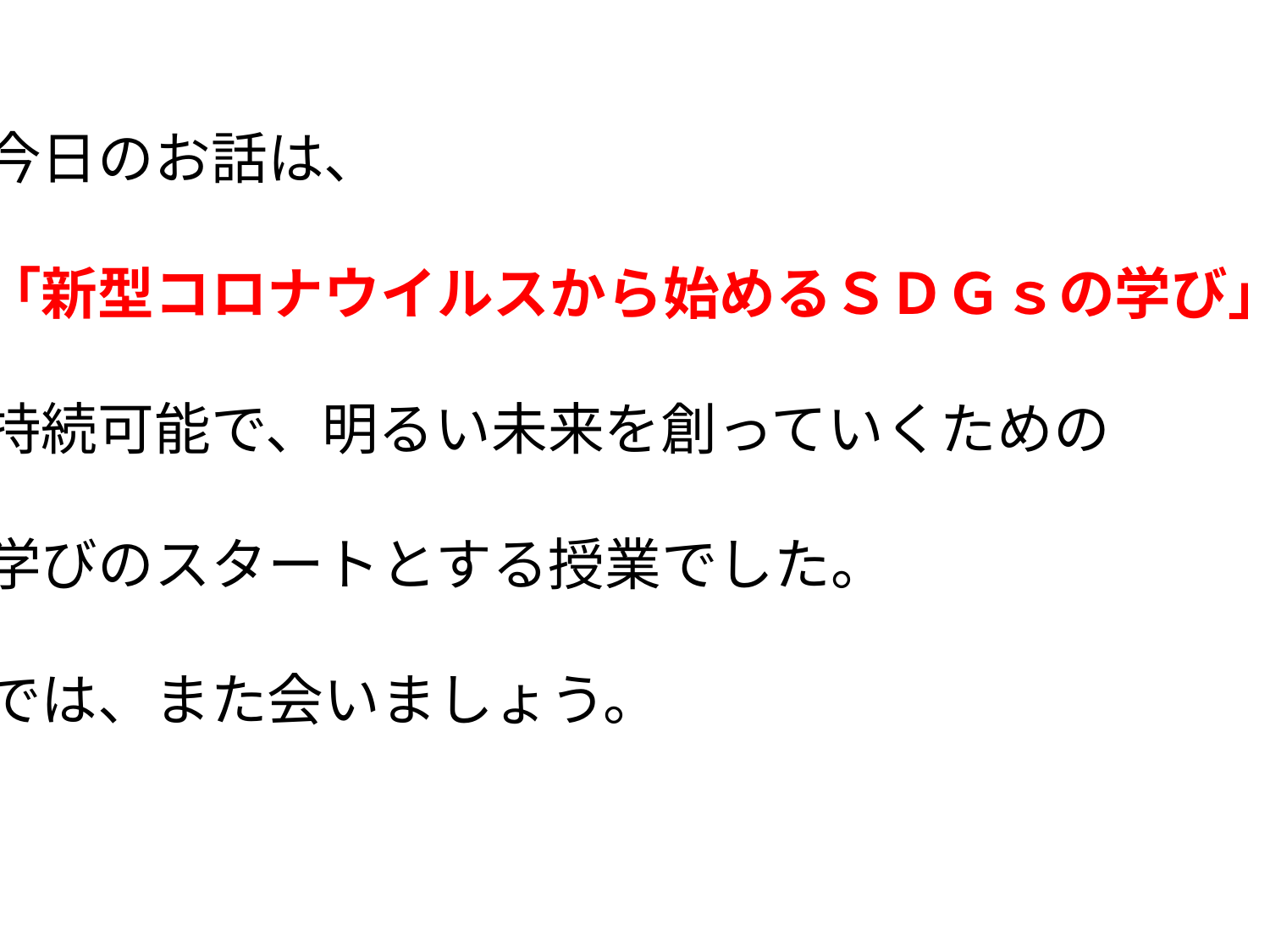

今日のお話は、

「新型コロナウイルスから始めるＳＤＧｓの学び」

持続可能で、明るい未来を創っていくための

学びのスタートとする授業でした。

では、また会いましょう。